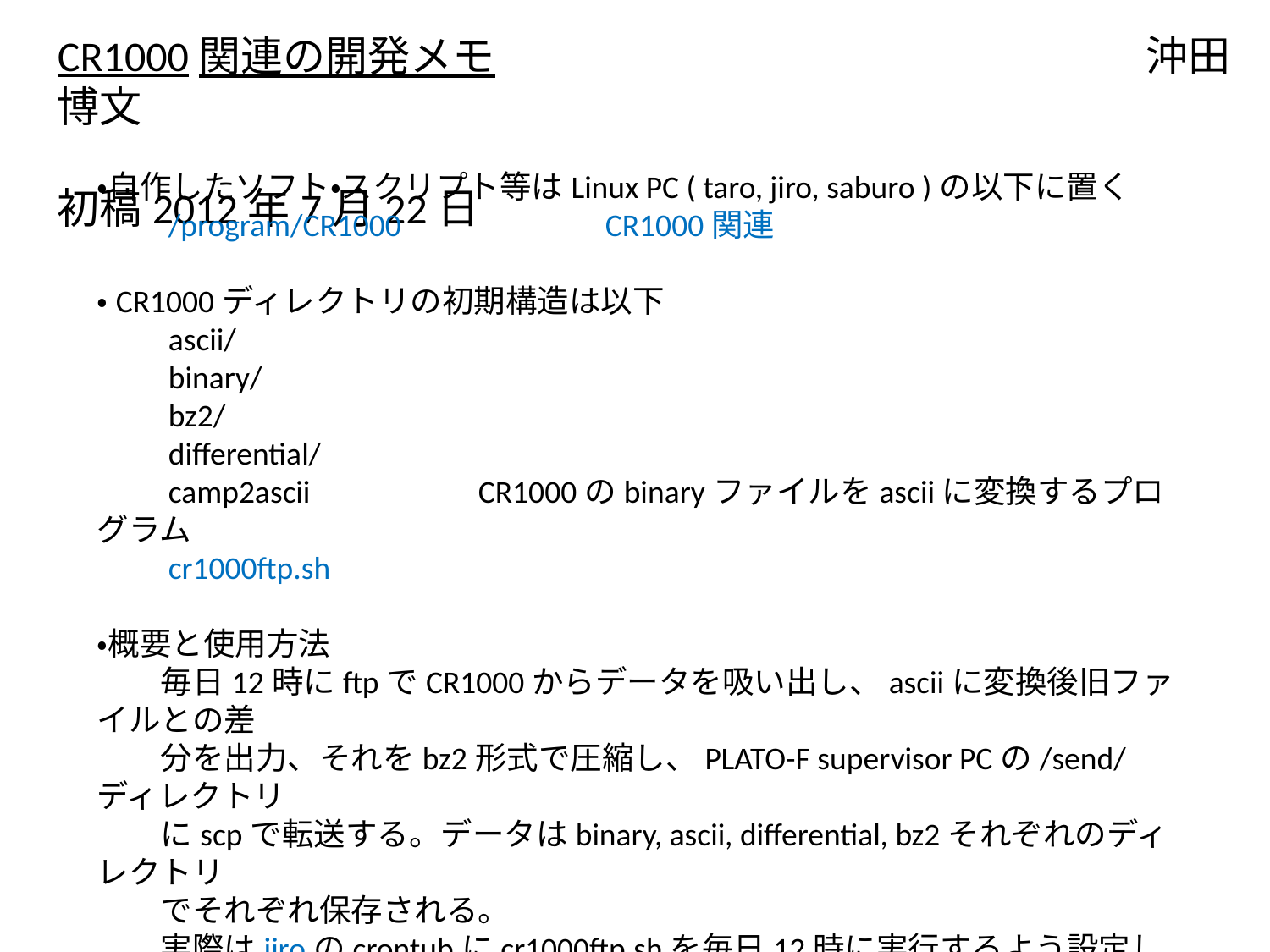

CR1000関連の開発メモ	                     　　　　　　　　　沖田博文
　　　　　　　　　　　　　　　　　　　　　　　　　　　　初稿2012年7月22日
・自作したソフト・スクリプト等はLinux PC ( taro, jiro, saburo )の以下に置く
　　/program/CR1000		CR1000関連

・CR1000ディレクトリの初期構造は以下
　　ascii/
　　binary/
　　bz2/
　　differential/
　　camp2ascii		CR1000のbinaryファイルをasciiに変換するプログラム
　　cr1000ftp.sh

・概要と使用方法
　　毎日12時にftpでCR1000からデータを吸い出し、asciiに変換後旧ファイルとの差
　　分を出力、それをbz2形式で圧縮し、PLATO-F supervisor PCの/send/ディレクトリ
　　にscpで転送する。データはbinary, ascii, differential, bz2それぞれのディレクトリ
　　でそれぞれ保存される。
　　実際はjiroのcrontubにcr1000ftp.shを毎日12時に実行するよう設定し実行する。
　　crontabの実行方法はスクリプト内にコメントアウトした。